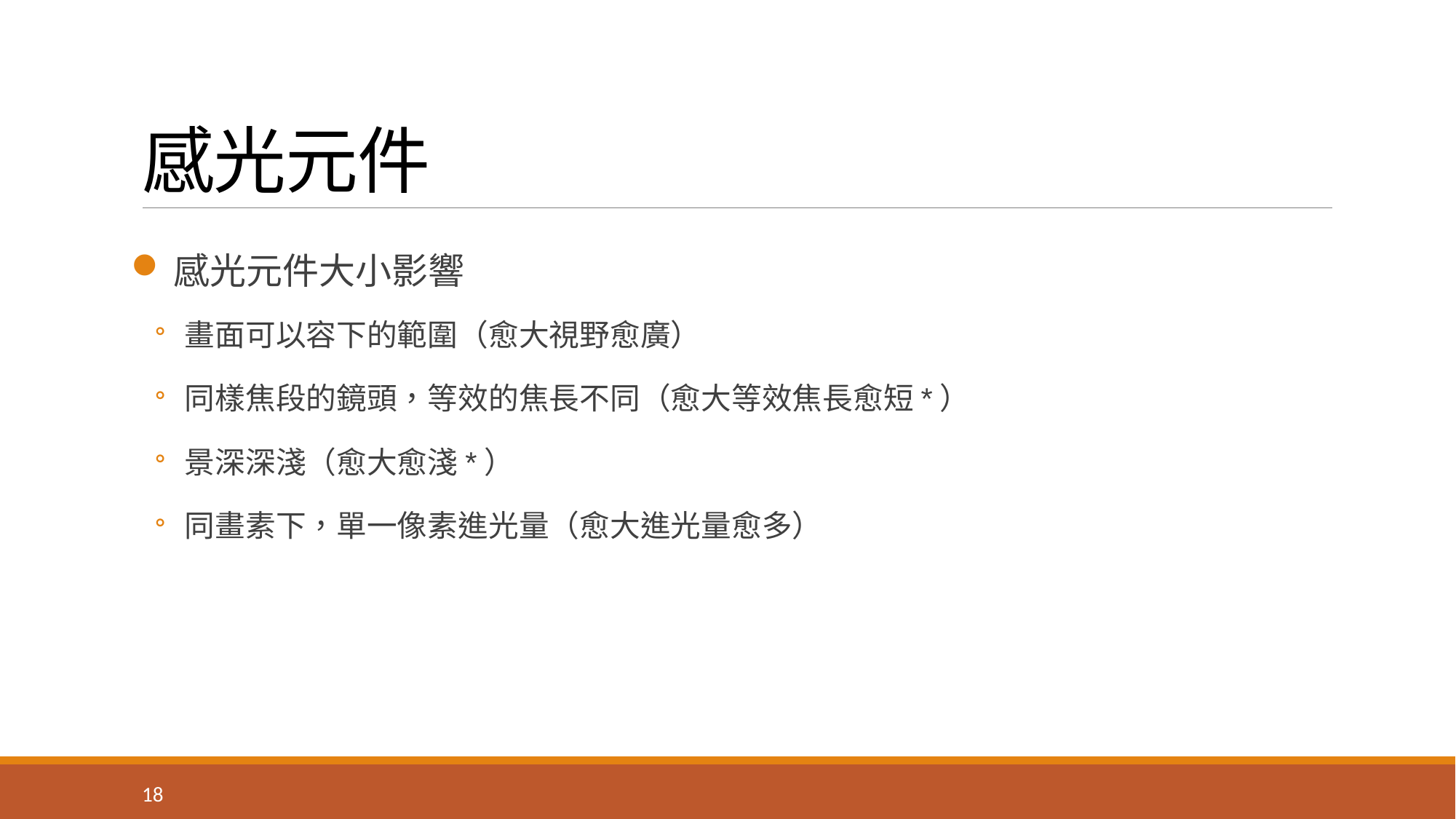

# 感光元件
感光元件大小影響
畫面可以容下的範圍（愈大視野愈廣）
同樣焦段的鏡頭，等效的焦長不同（愈大等效焦長愈短*）
景深深淺（愈大愈淺*）
同畫素下，單一像素進光量（愈大進光量愈多）

18